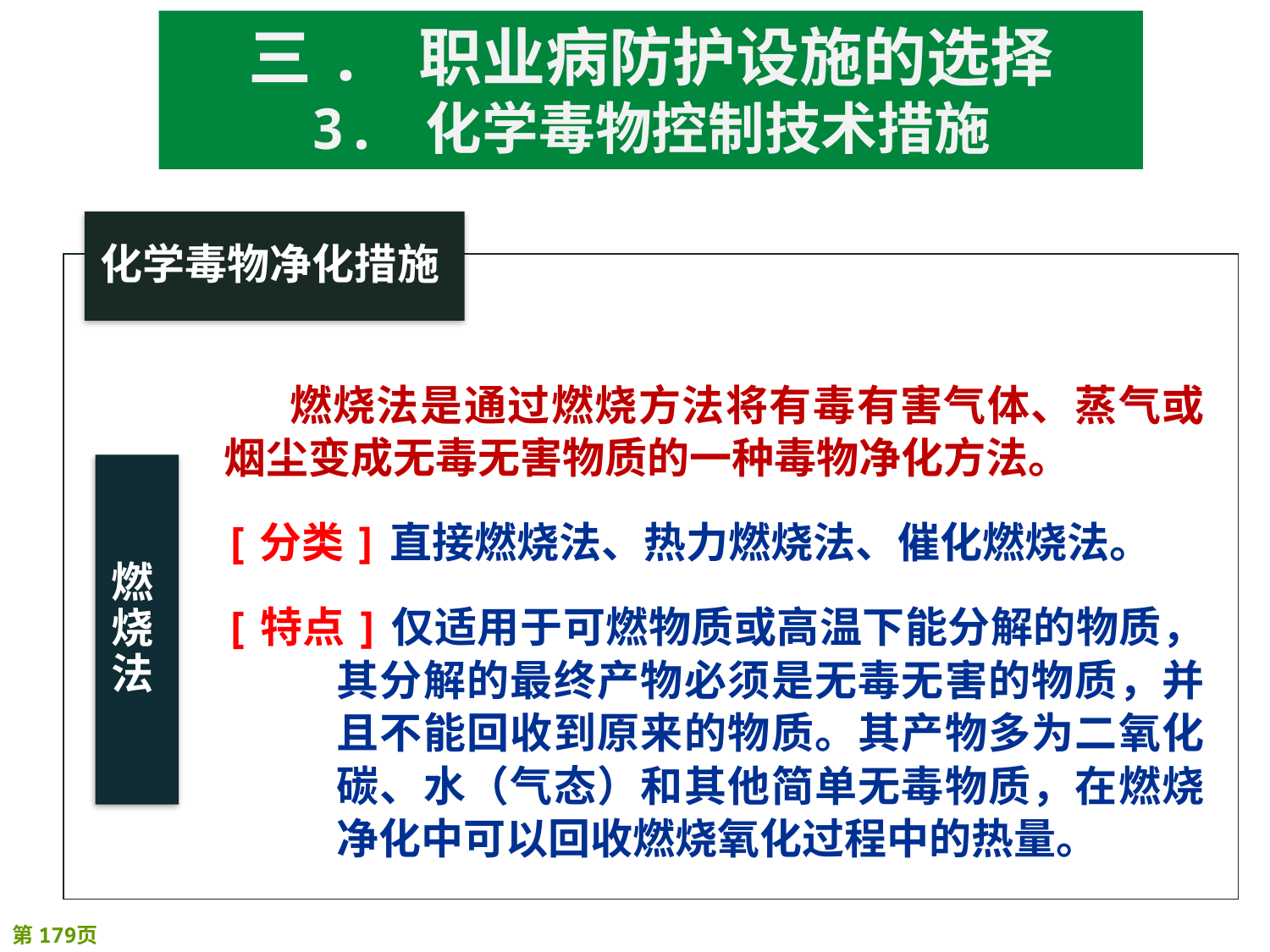

三. 职业病防护设施的选择
3. 化学毒物控制技术措施
化学毒物净化措施

     燃烧法是通过燃烧方法将有毒有害气体、蒸气或烟尘变成无毒无害物质的一种毒物净化方法。
[分类]直接燃烧法、热力燃烧法、催化燃烧法。
[特点]仅适用于可燃物质或高温下能分解的物质，其分解的最终产物必须是无毒无害的物质，并且不能回收到原来的物质。其产物多为二氧化碳、水（气态）和其他简单无毒物质，在燃烧净化中可以回收燃烧氧化过程中的热量。

燃烧法